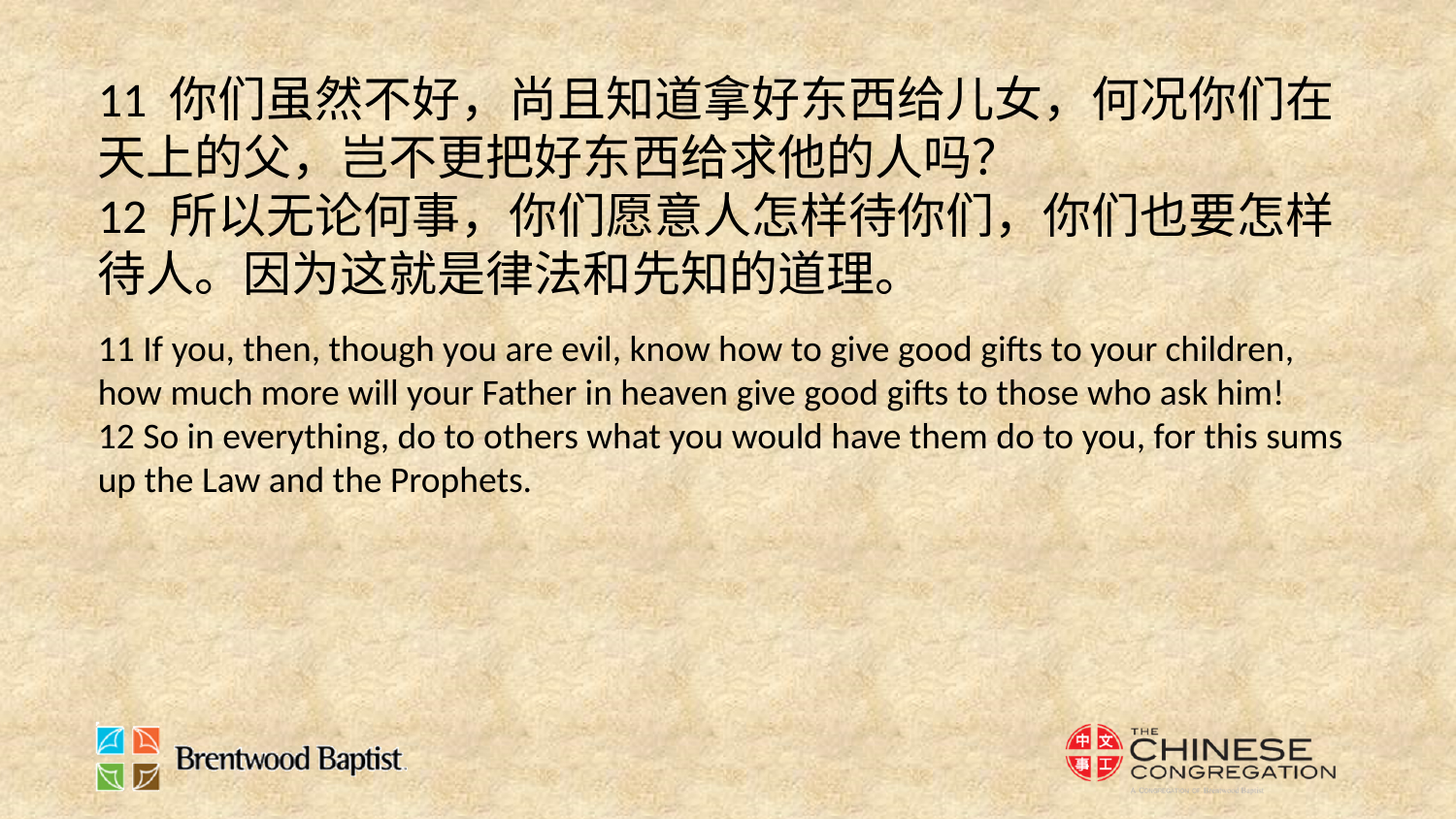

11 你们虽然不好，尚且知道拿好东西给儿女，何况你们在天上的父，岂不更把好东西给求他的人吗？
12 所以无论何事，你们愿意人怎样待你们，你们也要怎样待人。因为这就是律法和先知的道理。

11 If you, then, though you are evil, know how to give good gifts to your children, how much more will your Father in heaven give good gifts to those who ask him!
12 So in everything, do to others what you would have them do to you, for this sums up the Law and the Prophets.